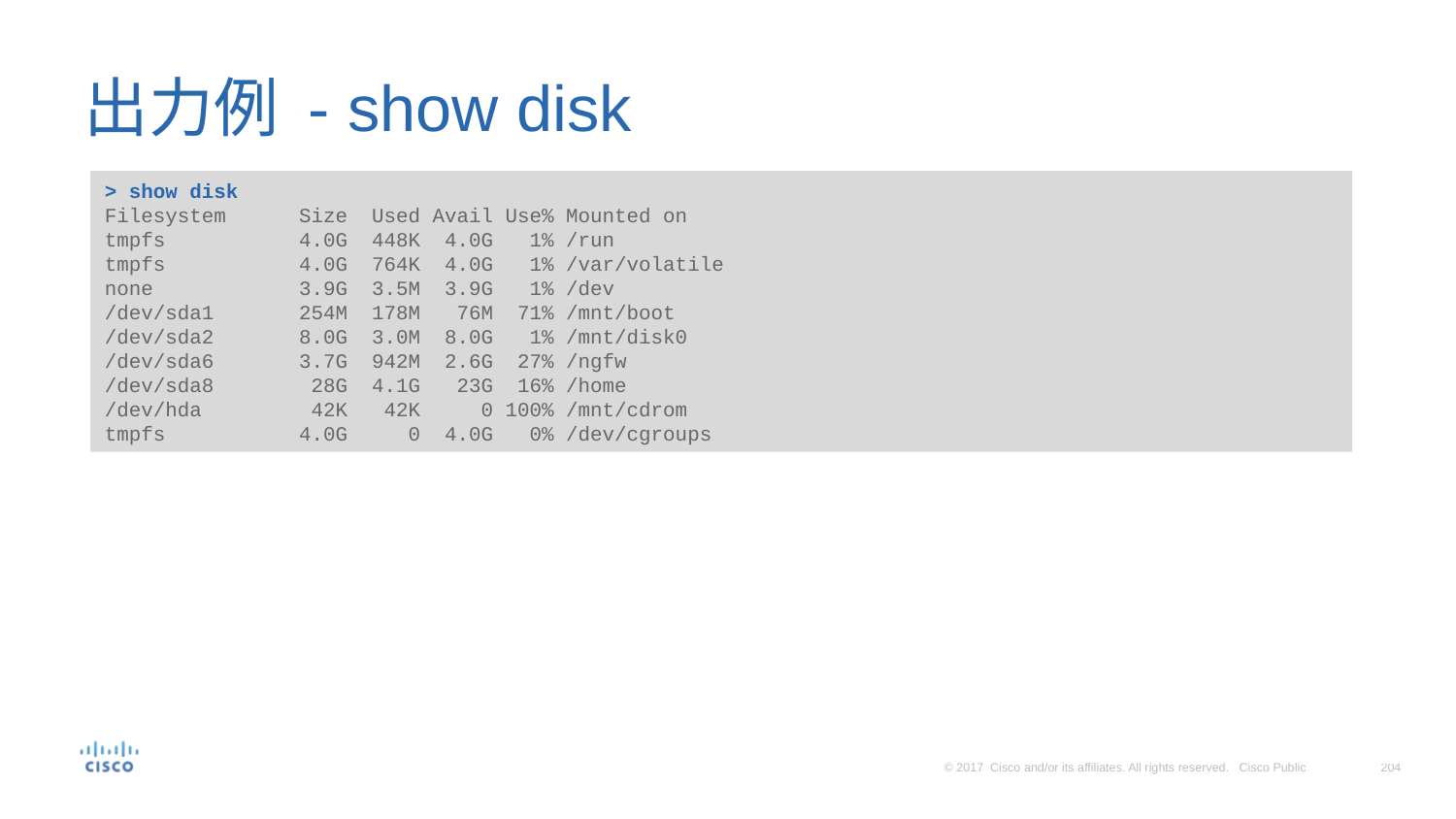

# 出力例 - show disk
> show disk
Filesystem      Size  Used Avail Use% Mounted on
tmpfs           4.0G  448K  4.0G   1% /run
tmpfs           4.0G  764K  4.0G   1% /var/volatile
none            3.9G  3.5M  3.9G   1% /dev
/dev/sda1       254M  178M   76M  71% /mnt/boot
/dev/sda2       8.0G  3.0M  8.0G   1% /mnt/disk0
/dev/sda6       3.7G  942M  2.6G  27% /ngfw
/dev/sda8        28G  4.1G   23G  16% /home
/dev/hda         42K   42K     0 100% /mnt/cdrom
tmpfs           4.0G     0  4.0G   0% /dev/cgroups